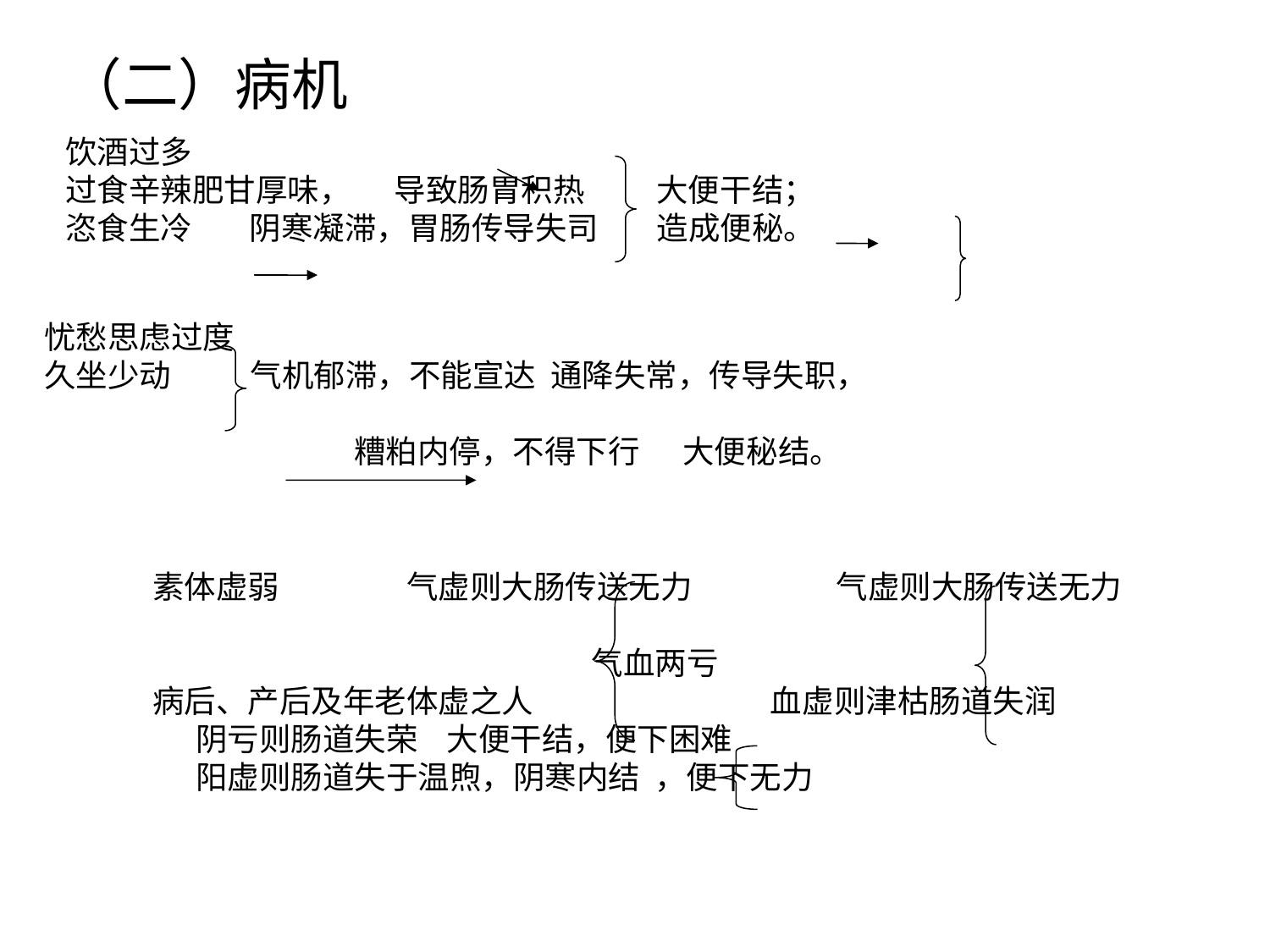

（二）病机
饮酒过多
过食辛辣肥甘厚味，      导致肠胃积热          大便干结；
恣食生冷        阴寒凝滞，胃肠传导失司        造成便秘。

忧愁思虑过度
久坐少动           气机郁滞，不能宣达  通降失常，传导失职，

                                          糟粕内停，不得下行      大便秘结。

素体虚弱	气虚则大肠传送无力                    气虚则大肠传送无力

                                                            气血两亏
病后、产后及年老体虚之人                                 血虚则津枯肠道失润
     阴亏则肠道失荣    大便干结，便下困难
     阳虚则肠道失于温煦，阴寒内结  ，便下无力